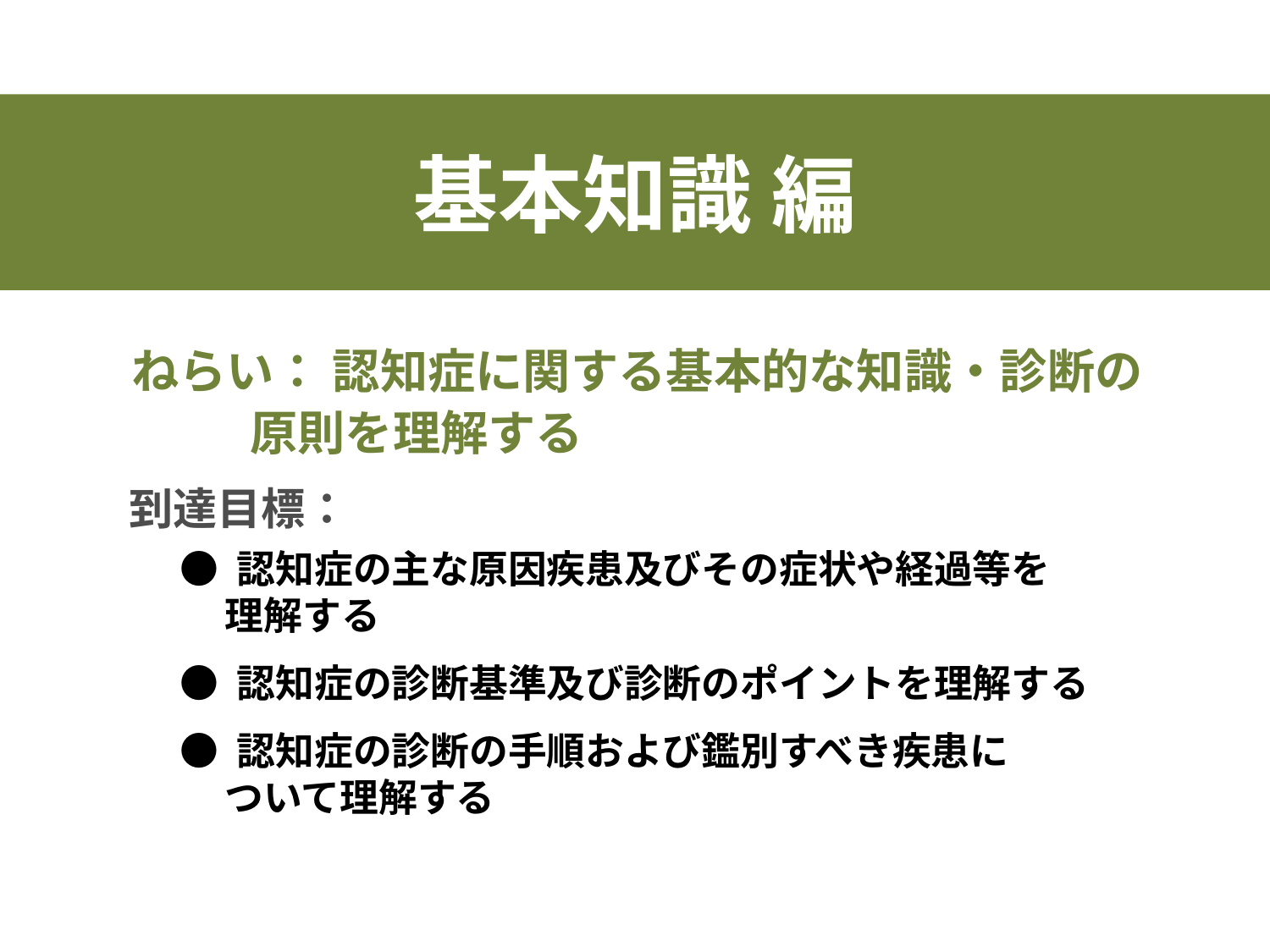

基本知識 編
 ねらい： 認知症に関する基本的な知識・診断の
            原則を理解する
 到達目標：
        ● 認知症の主な原因疾患及びその症状や経過等を
            理解する
        ● 認知症の診断基準及び診断のポイントを理解する
        ● 認知症の診断の手順および鑑別すべき疾患に
            ついて理解する